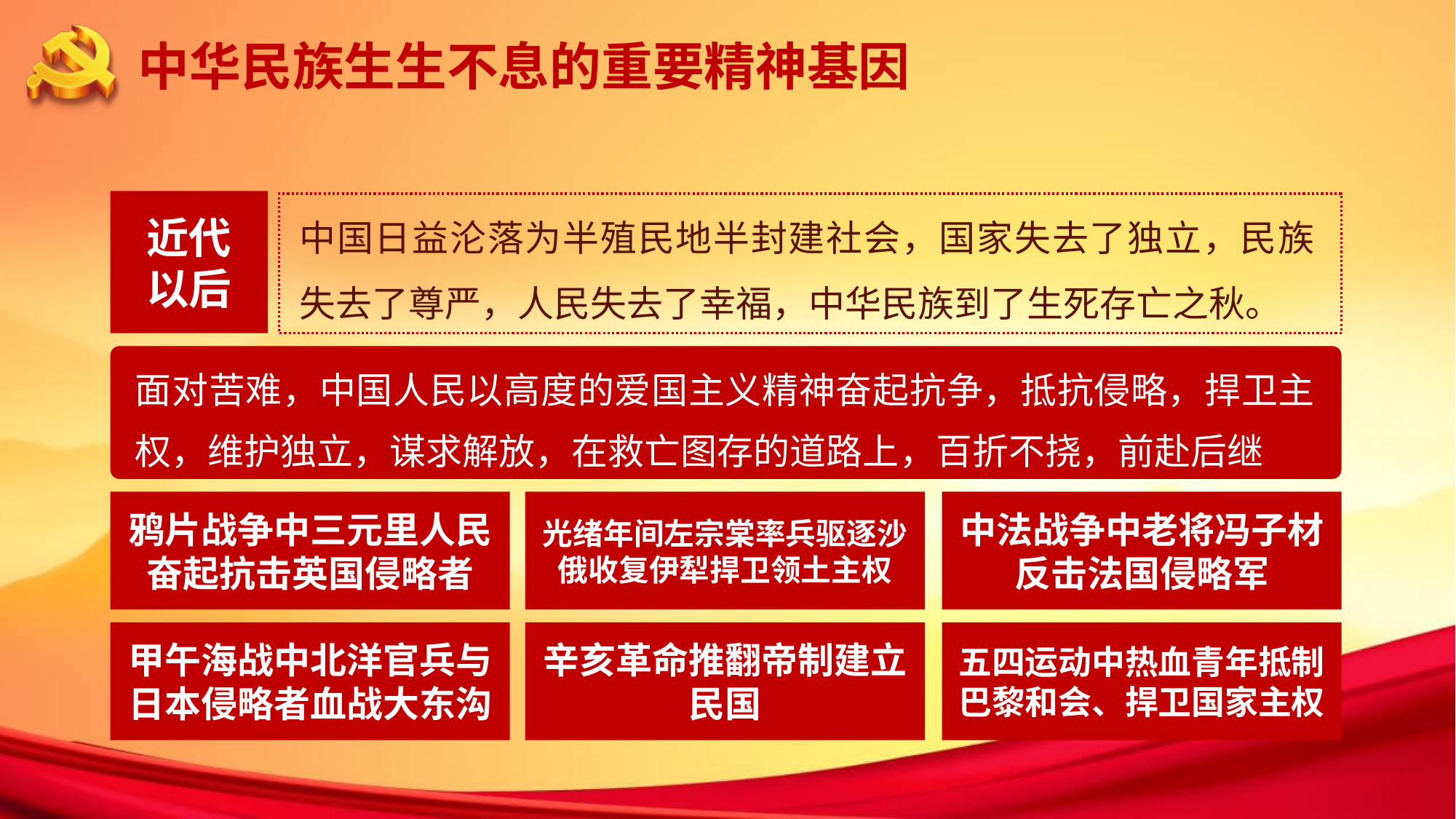

中国日益沦落为半殖民地半封建社会，国家失去了独立，民族失去了尊严，人民失去了幸福，中华民族到了生死存亡之秋。
近代
以后

面对苦难，中国人民以高度的爱国主义精神奋起抗争，抵抗侵略，捍卫主权，维护独立，谋求解放，在救亡图存的道路上，百折不挠，前赴后继

鸦片战争中三元里人民奋起抗击英国侵略者
光绪年间左宗棠率兵驱逐沙俄收复伊犁捍卫领土主权
中法战争中老将冯子材反击法国侵略军
甲午海战中北洋官兵与日本侵略者血战大东沟
辛亥革命推翻帝制建立民国
五四运动中热血青年抵制巴黎和会、捍卫国家主权